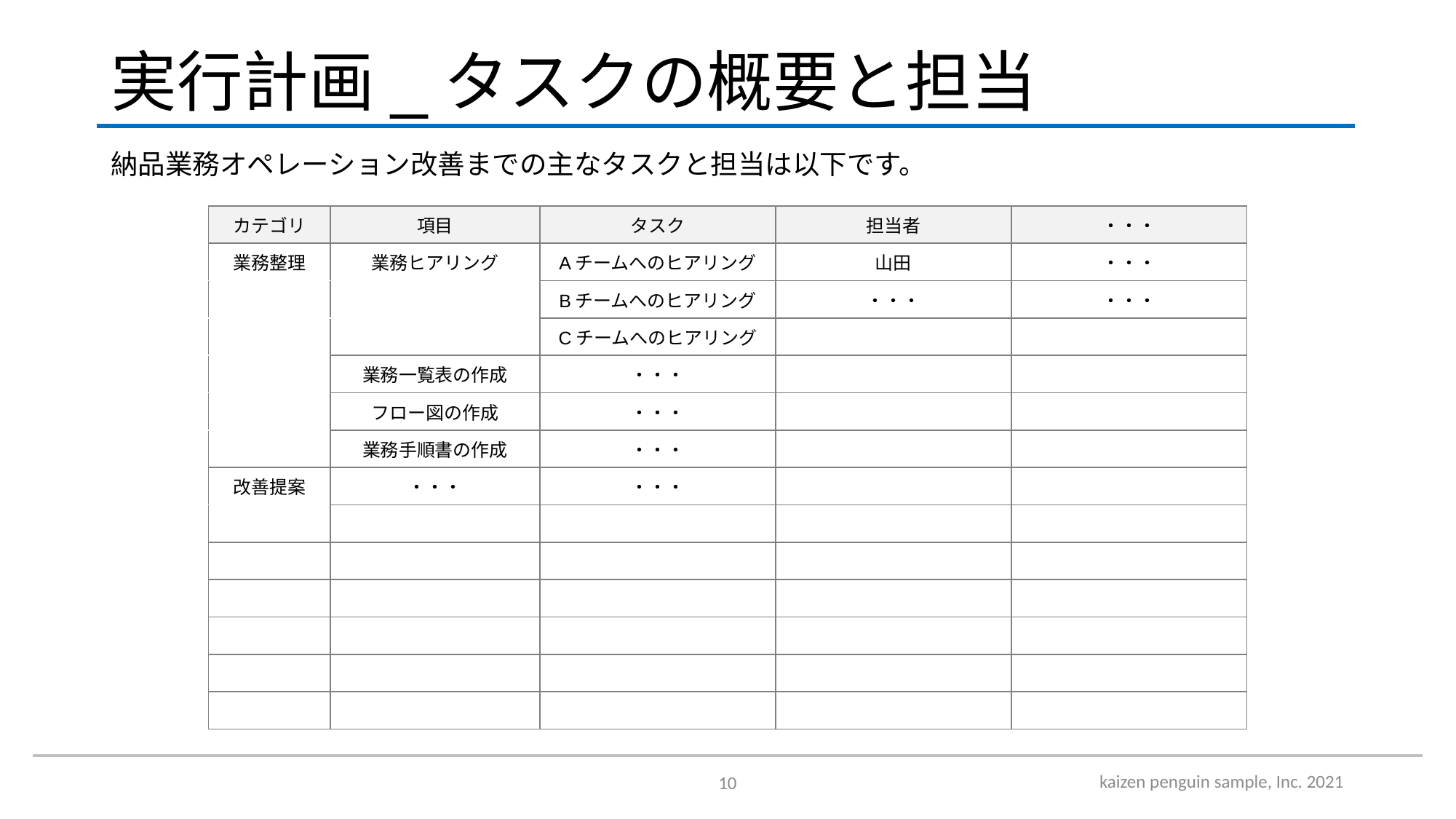

# 実行計画_タスクの概要と担当
納品業務オペレーション改善までの主なタスクと担当は以下です。
| カテゴリ | 項目 | タスク | 担当者 | ・・・ |
| --- | --- | --- | --- | --- |
| 業務整理 | 業務ヒアリング | Aチームへのヒアリング | 山田 | ・・・ |
|  |  | Bチームへのヒアリング | ・・・ | ・・・ |
|  |  | Cチームへのヒアリング |  |  |
|  | 業務一覧表の作成 | ・・・ |  |  |
|  | フロー図の作成 | ・・・ |  |  |
|  | 業務手順書の作成 | ・・・ |  |  |
| 改善提案 | ・・・ | ・・・ |  |  |
|  |  |  |  |  |
|  |  |  |  |  |
|  |  |  |  |  |
|  |  |  |  |  |
|  |  |  |  |  |
|  |  |  |  |  |
kaizen penguin sample, Inc. 2021
10